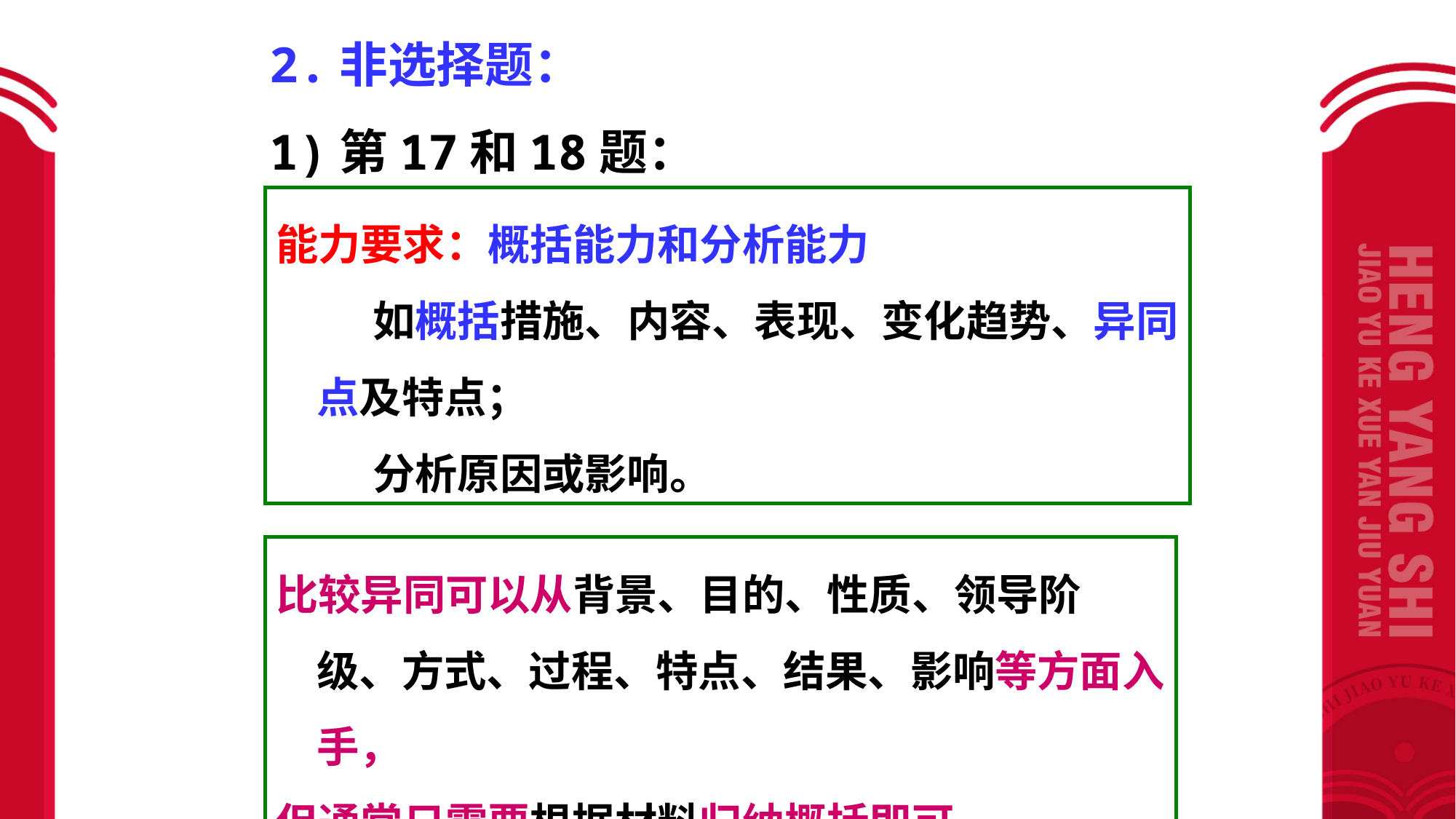

2.非选择题：
1)第17和18题：
能力要求：概括能力和分析能力
         如概括措施、内容、表现、变化趋势、异同点及特点；
         分析原因或影响。
比较异同可以从背景、目的、性质、领导阶级、方式、过程、特点、结果、影响等方面入手，
但通常只需要根据材料归纳概括即可